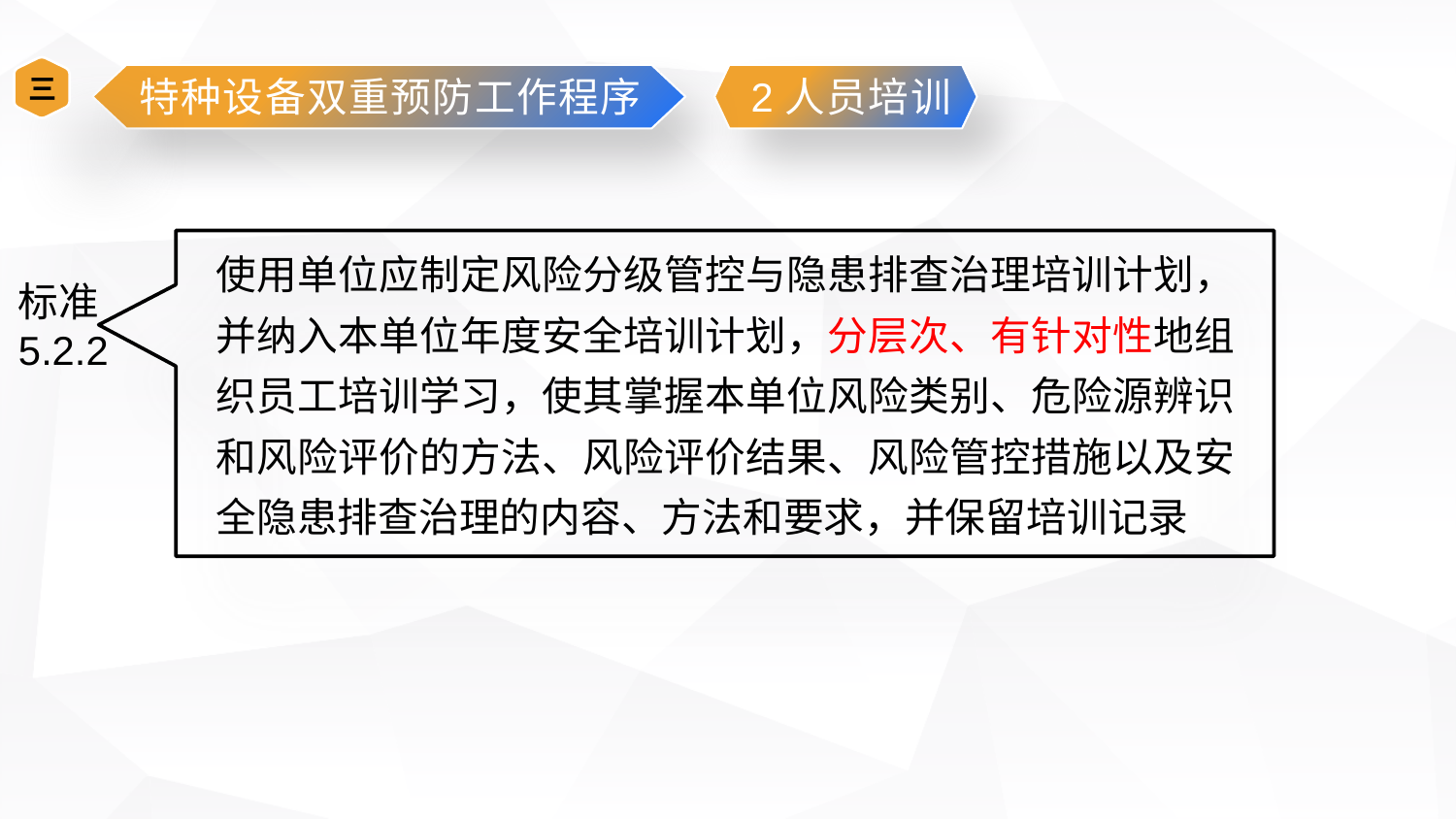

三

特种设备双重预防工作程序

2人员培训

使用单位应制定风险分级管控与隐患排查治理培训计划，并纳入本单位年度安全培训计划，分层次、有针对性地组织员工培训学习，使其掌握本单位风险类别、危险源辨识和风险评价的方法、风险评价结果、风险管控措施以及安全隐患排查治理的内容、方法和要求，并保留培训记录

标准5.2.2

37